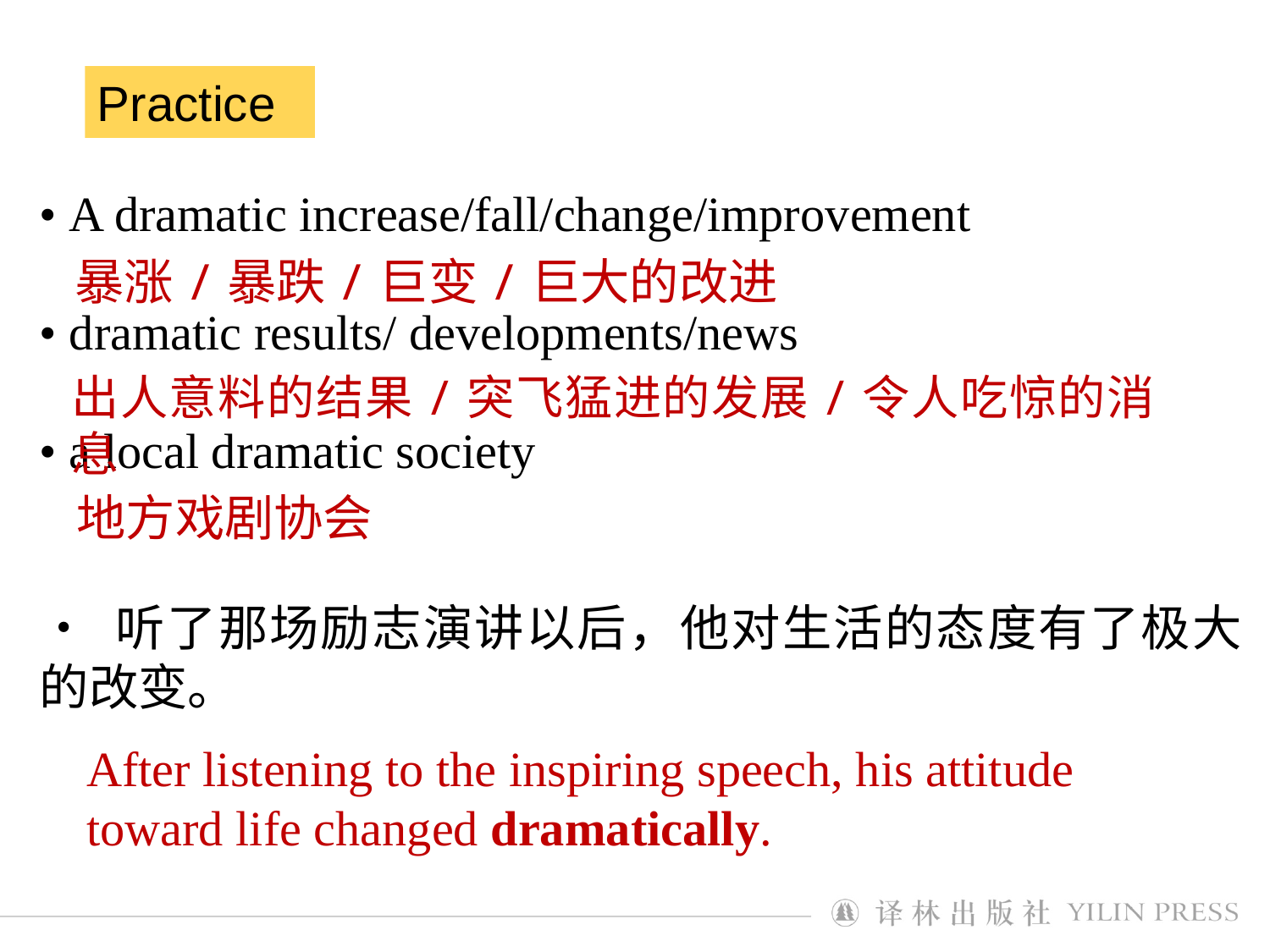

Practice
• A dramatic increase/fall/change/improvement

• dramatic results/ developments/news

• a local dramatic society

• 听了那场励志演讲以后，他对生活的态度有了极大的改变。

暴涨/暴跌/巨变/巨大的改进
出人意料的结果/突飞猛进的发展/令人吃惊的消息
地方戏剧协会
After listening to the inspiring speech, his attitude   toward life changed dramatically.